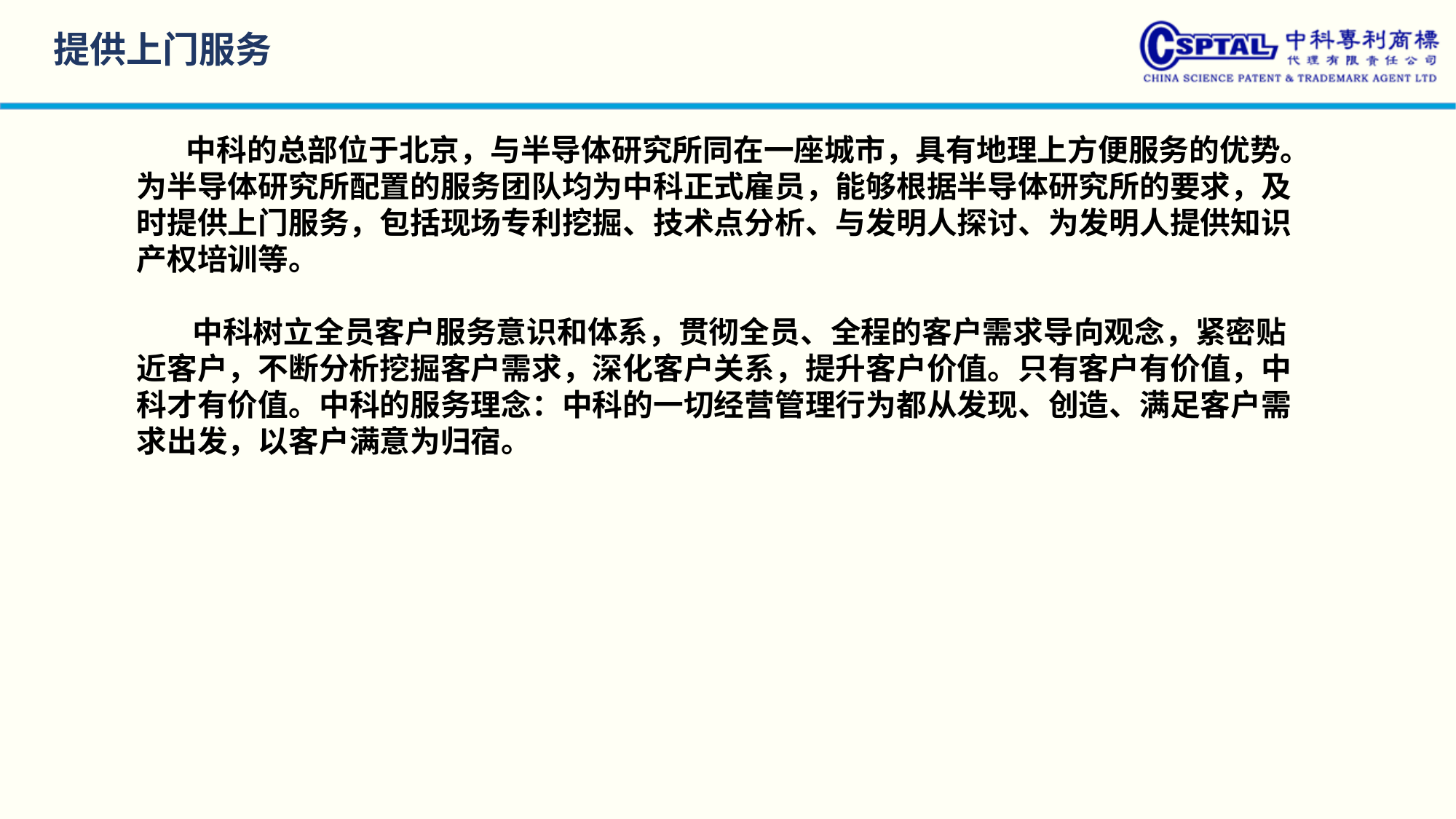

提供上门服务
        中科的总部位于北京，与半导体研究所同在一座城市，具有地理上方便服务的优势。为半导体研究所配置的服务团队均为中科正式雇员，能够根据半导体研究所的要求，及时提供上门服务，包括现场专利挖掘、技术点分析、与发明人探讨、为发明人提供知识产权培训等。

       中科树立全员客户服务意识和体系，贯彻全员、全程的客户需求导向观念，紧密贴近客户，不断分析挖掘客户需求，深化客户关系，提升客户价值。只有客户有价值，中科才有价值。中科的服务理念：中科的一切经营管理行为都从发现、创造、满足客户需求出发，以客户满意为归宿。